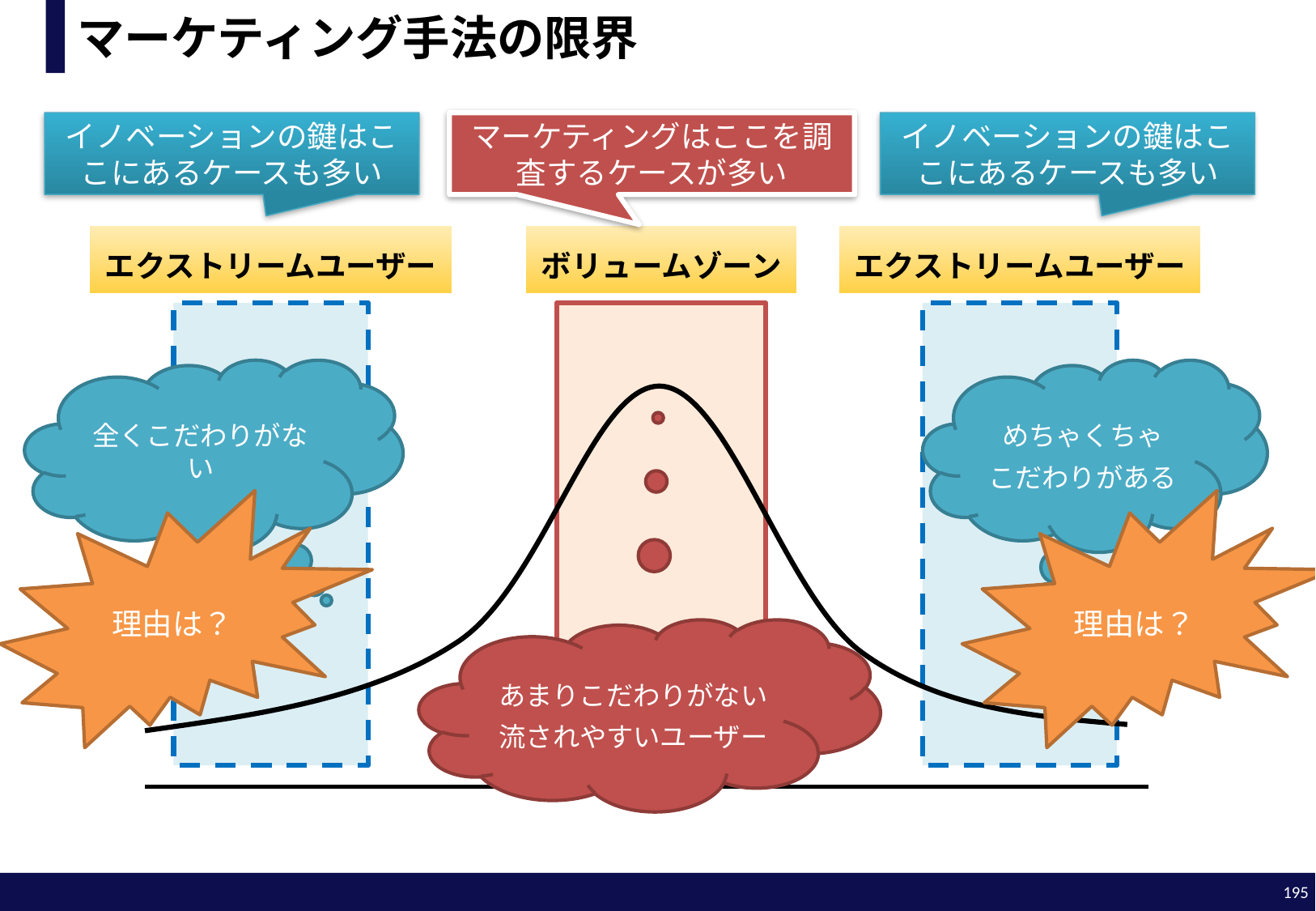

# マーケティング手法の限界
イノベーションの鍵はここにあるケースも多い
マーケティングはここを調査するケースが多い
イノベーションの鍵はここにあるケースも多い
エクストリームユーザー
ボリュームゾーン
エクストリームユーザー

全くこだわりがない
めちゃくちゃ
こだわりがある

理由は？
理由は？
あまりこだわりがない
流されやすいユーザー